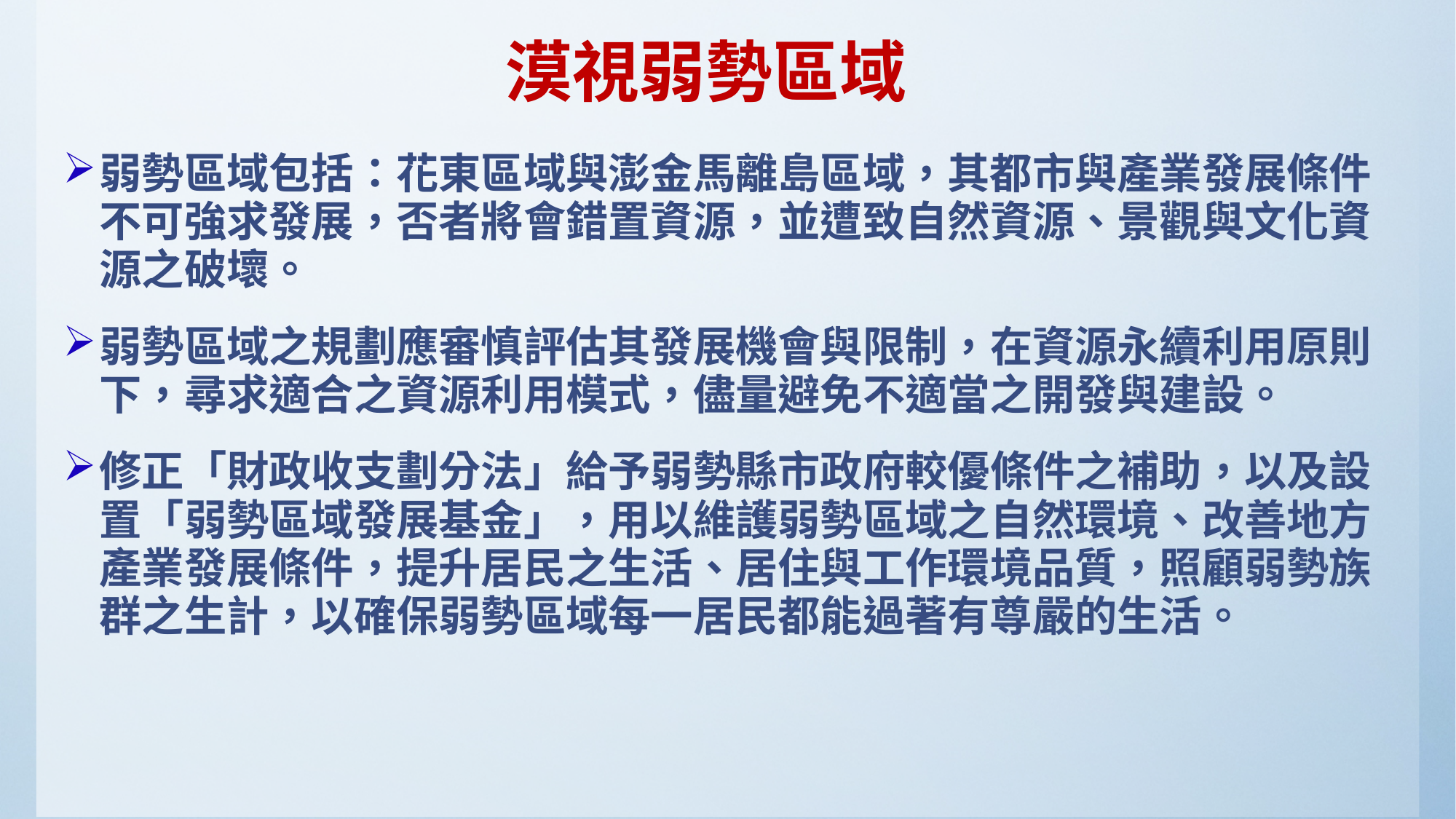

# 漠視弱勢區域
弱勢區域包括：花東區域與澎金馬離島區域，其都市與產業發展條件不可強求發展，否者將會錯置資源，並遭致自然資源、景觀與文化資源之破壞。
弱勢區域之規劃應審慎評估其發展機會與限制，在資源永續利用原則下，尋求適合之資源利用模式，儘量避免不適當之開發與建設。
修正「財政收支劃分法」給予弱勢縣市政府較優條件之補助，以及設置「弱勢區域發展基金」，用以維護弱勢區域之自然環境、改善地方產業發展條件，提升居民之生活、居住與工作環境品質，照顧弱勢族群之生計，以確保弱勢區域每一居民都能過著有尊嚴的生活。